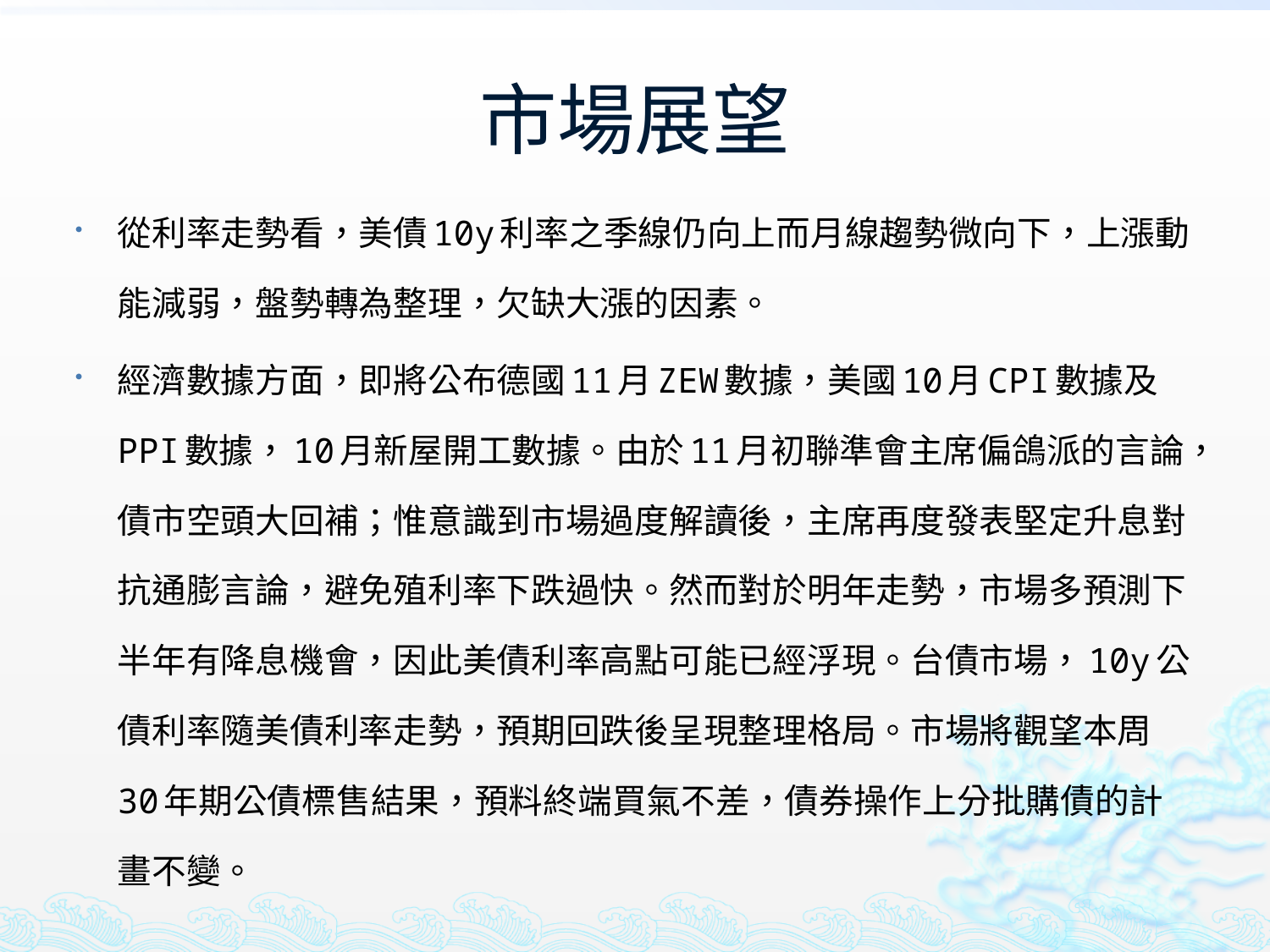

# 市場展望
從利率走勢看，美債10y利率之季線仍向上而月線趨勢微向下，上漲動能減弱，盤勢轉為整理，欠缺大漲的因素。
經濟數據方面，即將公布德國11月ZEW數據，美國10月CPI數據及PPI數據，10月新屋開工數據。由於11月初聯準會主席偏鴿派的言論，債市空頭大回補；惟意識到市場過度解讀後，主席再度發表堅定升息對抗通膨言論，避免殖利率下跌過快。然而對於明年走勢，市場多預測下半年有降息機會，因此美債利率高點可能已經浮現。台債市場，10y公債利率隨美債利率走勢，預期回跌後呈現整理格局。市場將觀望本周30年期公債標售結果，預料終端買氣不差，債券操作上分批購債的計畫不變。